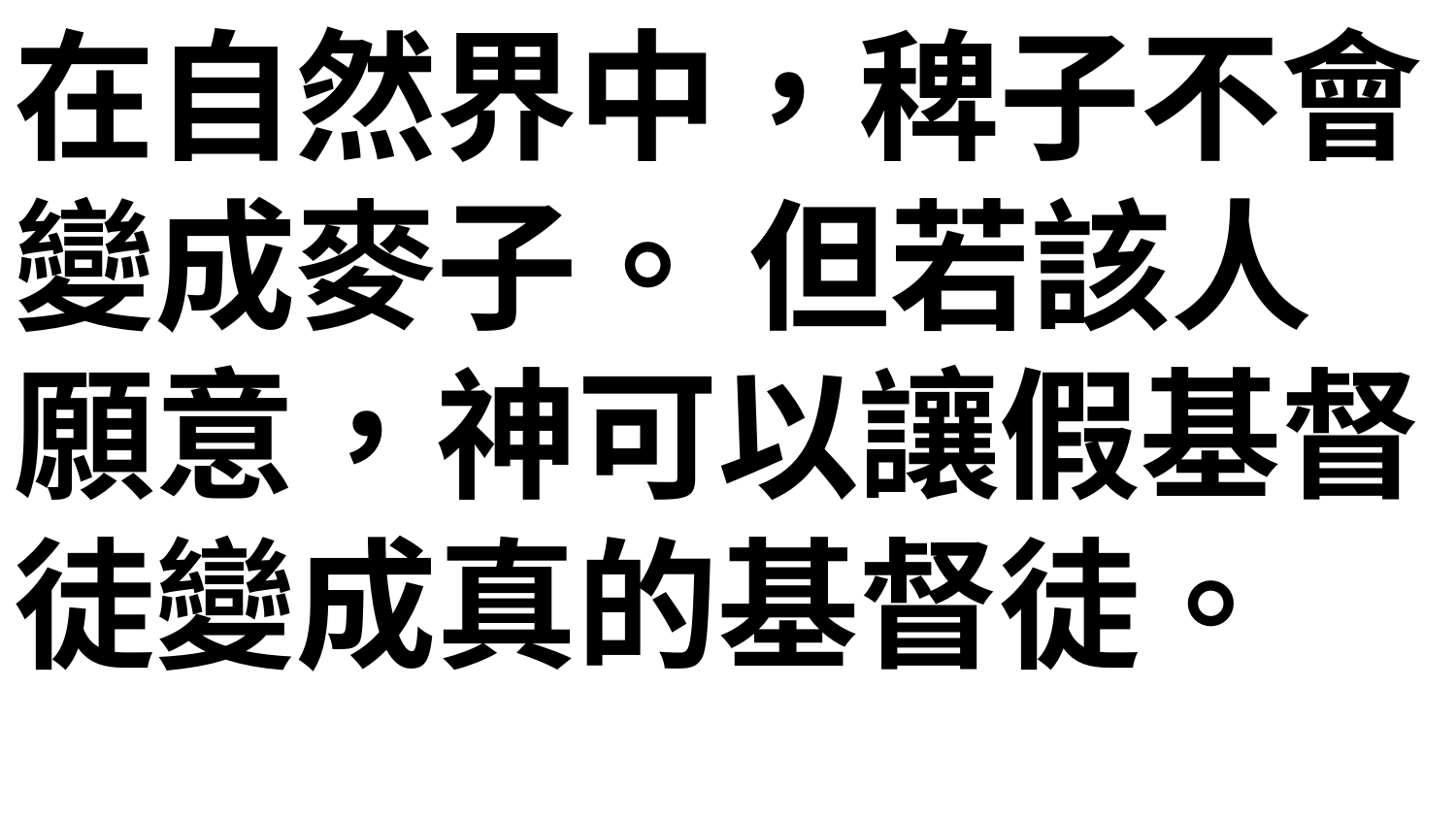

在自然界中，稗子不會變成麥子。 但若該人願意，神可以讓假基督徒變成真的基督徒。